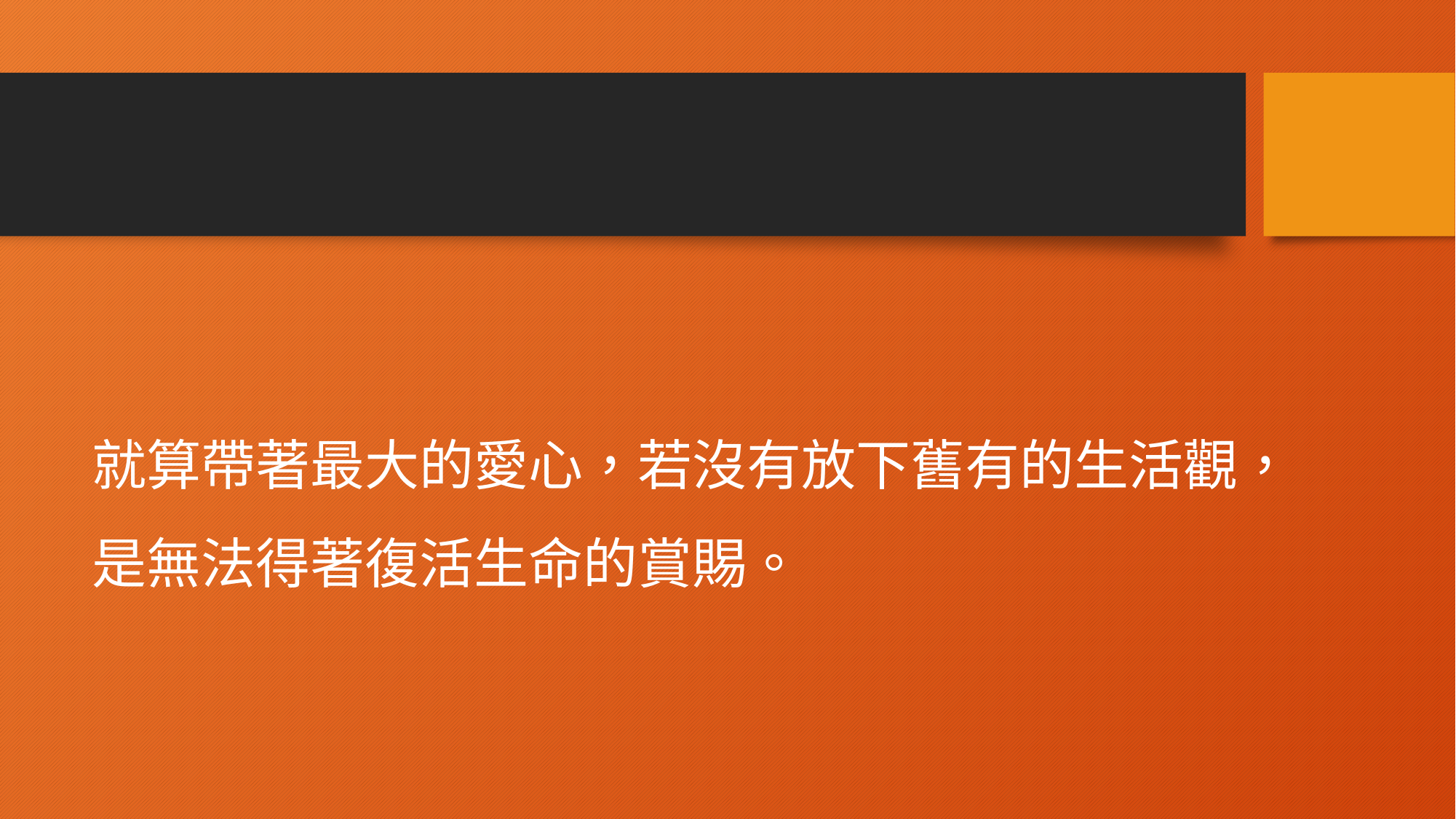

#

就算帶著最大的愛心，若沒有放下舊有的生活觀，是無法得著復活生命的賞賜。